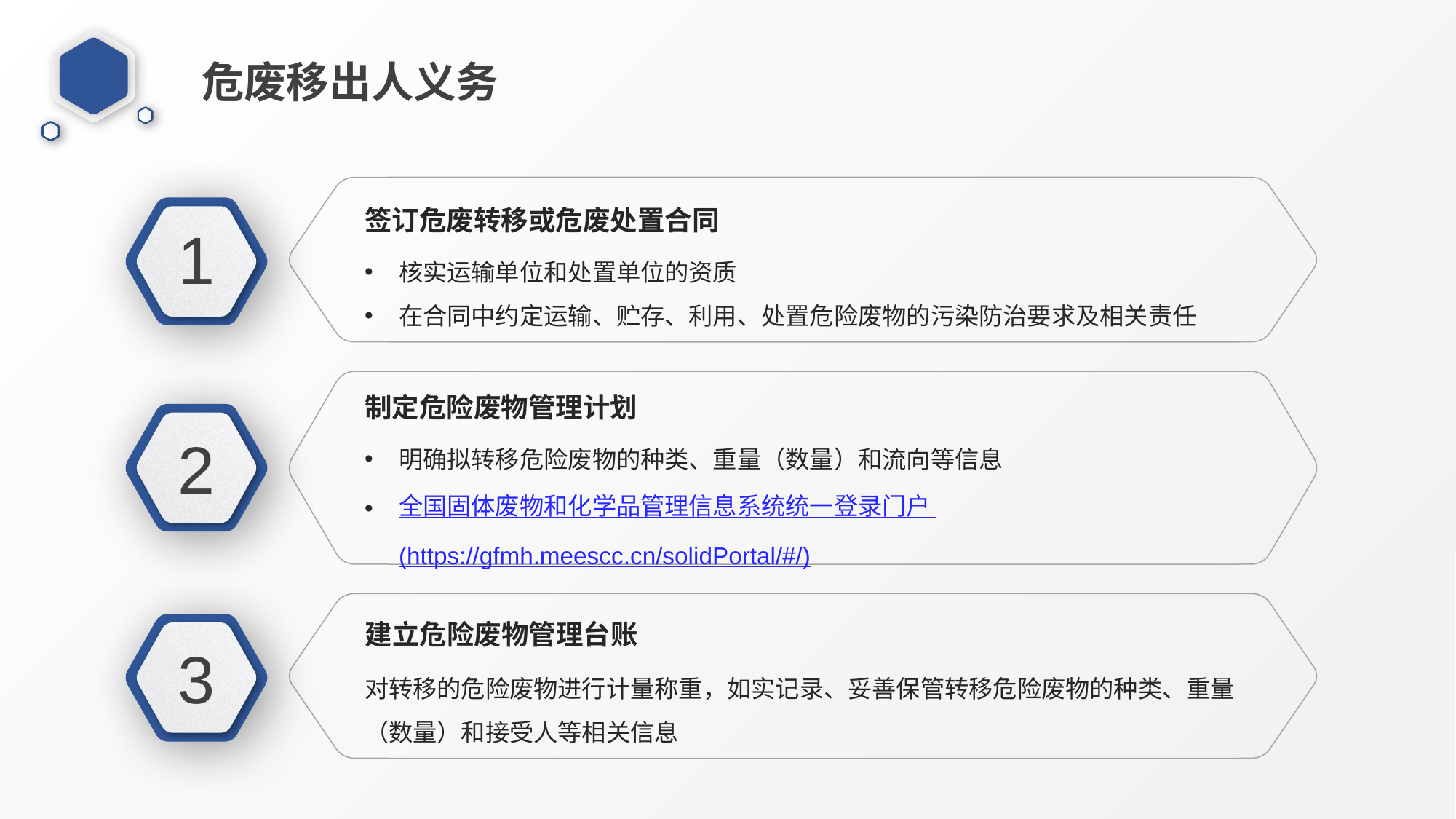

危废移出人义务

签订危废转移或危废处置合同
1
核实运输单位和处置单位的资质
在合同中约定运输、贮存、利用、处置危险废物的污染防治要求及相关责任

制定危险废物管理计划

2
明确拟转移危险废物的种类、重量（数量）和流向等信息
全国固体废物和化学品管理信息系统统一登录门户 (https://gfmh.meescc.cn/solidPortal/#/)

建立危险废物管理台账

3
对转移的危险废物进行计量称重，如实记录、妥善保管转移危险废物的种类、重量（数量）和接受人等相关信息